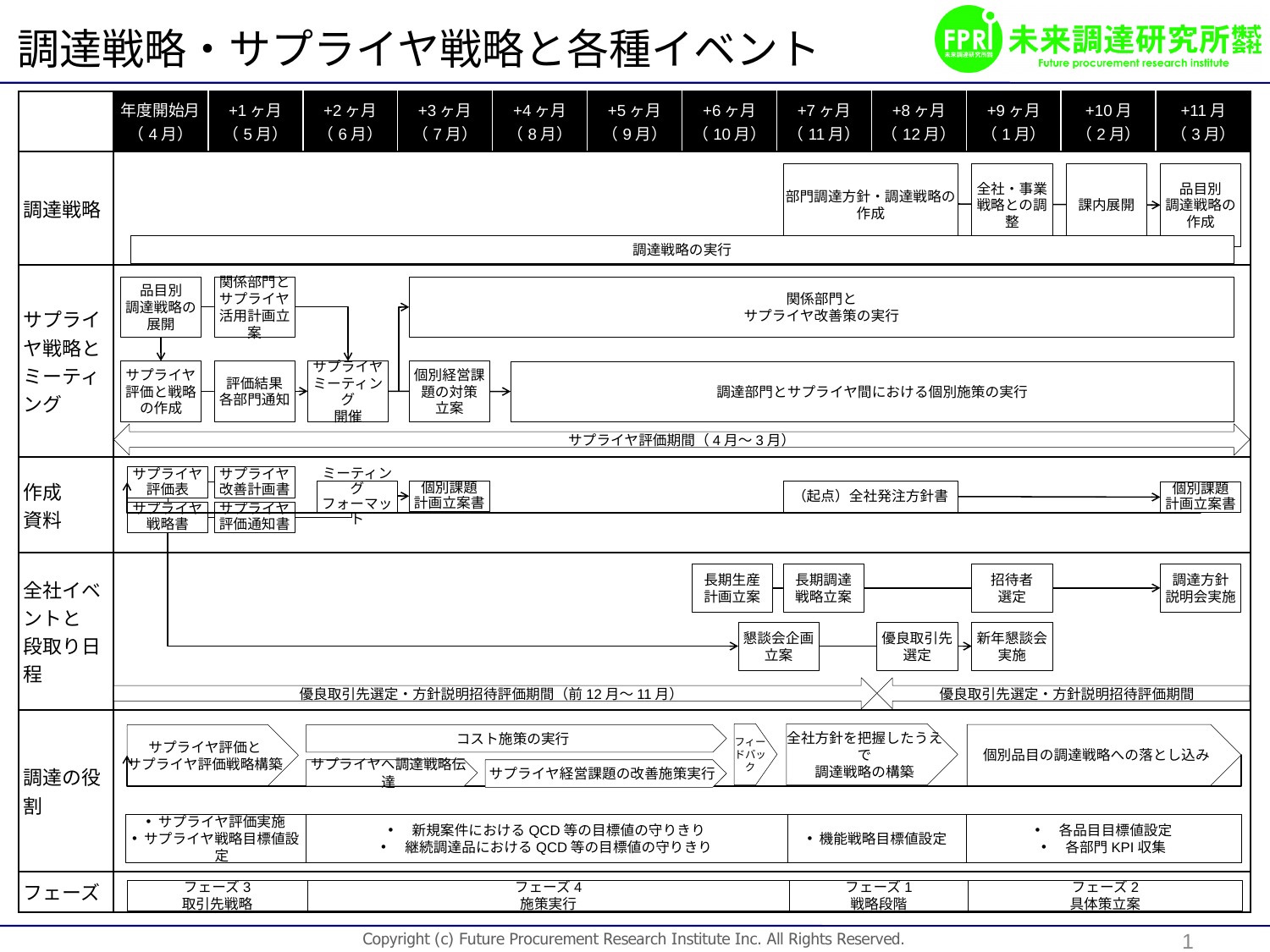

調達戦略・サプライヤ戦略と各種イベント
|  | 年度開始月 （4月） | +1ヶ月 （5月） | +2ヶ月 （6月） | +3ヶ月 （7月） | +4ヶ月 （8月） | +5ヶ月 （9月） | +6ヶ月 （10月） | +7ヶ月 （11月） | +8ヶ月 （12月） | +9ヶ月 （1月） | +10月 （2月） | +11月 （3月） |
| --- | --- | --- | --- | --- | --- | --- | --- | --- | --- | --- | --- | --- |
| 調達戦略 |  |  |  |  |  |  |  |  |  |  |  |  |
| サプライヤ戦略と ミーティング |  |  |  |  |  |  |  |  |  |  |  |  |
| 作成 資料 |  |  |  |  |  |  |  |  |  |  |  |  |
| 全社イベントと 段取り日程 |  |  |  |  |  |  |  |  |  |  |  |  |
| 調達の役割 |  |  |  |  |  |  |  |  |  |  |  |  |
| フェーズ |  |  |  |  |  |  |  |  |  |  |  |  |
部門調達方針・調達戦略の作成
全社・事業戦略との調整
課内展開
品目別
調達戦略の作成
調達戦略の実行
品目別
調達戦略の
展開
関係部門と
サプライヤ活用計画立案
関係部門と
サプライヤ改善策の実行
サプライヤ
評価と戦略
の作成
評価結果
各部門通知
サプライヤ
ミーティング
開催
個別経営課題の対策
立案
調達部門とサプライヤ間における個別施策の実行
サプライヤ評価期間（4月～3月）
サプライヤ
改善計画書
サプライヤ
評価表
個別課題
計画立案書
ミーティング
フォーマット
（起点）全社発注方針書
個別課題
計画立案書
サプライヤ
戦略書
サプライヤ
評価通知書
長期生産
計画立案
長期調達
戦略立案
招待者
選定
調達方針
説明会実施
懇談会企画立案
優良取引先
選定
新年懇談会
実施
優良取引先選定・方針説明招待評価期間（前12月～11月）
優良取引先選定・方針説明招待評価期間
フィードバック
全社方針を把握したうえで
調達戦略の構築
個別品目の調達戦略への落とし込み
サプライヤ評価と
サプライヤ評価戦略構築
コスト施策の実行
サプライヤへ調達戦略伝達
サプライヤ経営課題の改善施策実行
サプライヤ評価実施
サプライヤ戦略目標値設定
新規案件におけるQCD等の目標値の守りきり
継続調達品におけるQCD等の目標値の守りきり
機能戦略目標値設定
各品目目標値設定
各部門KPI収集
フェーズ3
取引先戦略
フェーズ4
施策実行
フェーズ1
戦略段階
フェーズ2
具体策立案
1
Copyright (c) Future Procurement Research Institute Inc. All Rights Reserved.